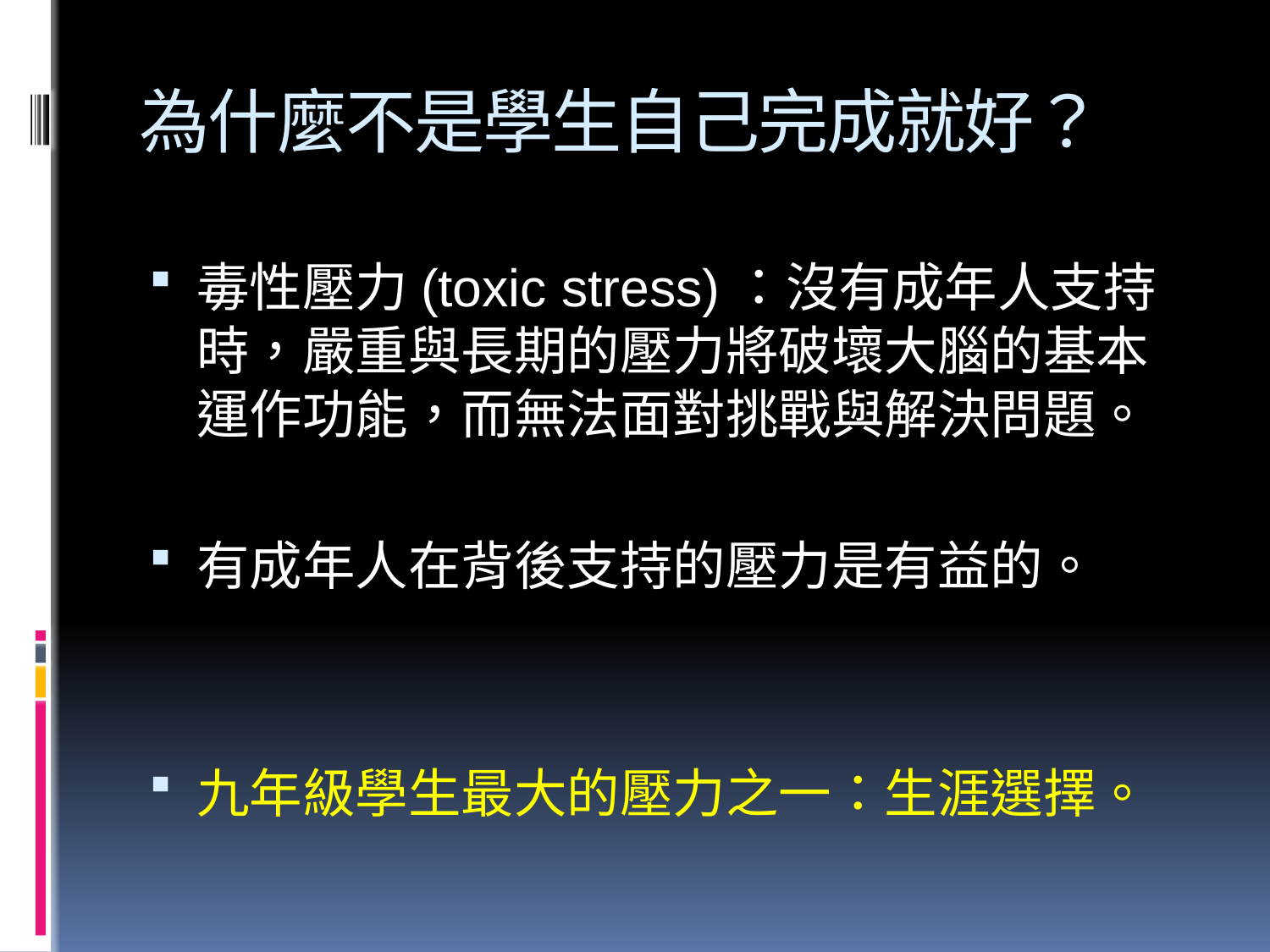

# 為什麼不是學生自己完成就好？
毒性壓力(toxic stress)：沒有成年人支持時，嚴重與長期的壓力將破壞大腦的基本運作功能，而無法面對挑戰與解決問題。

有成年人在背後支持的壓力是有益的。

九年級學生最大的壓力之一：生涯選擇。